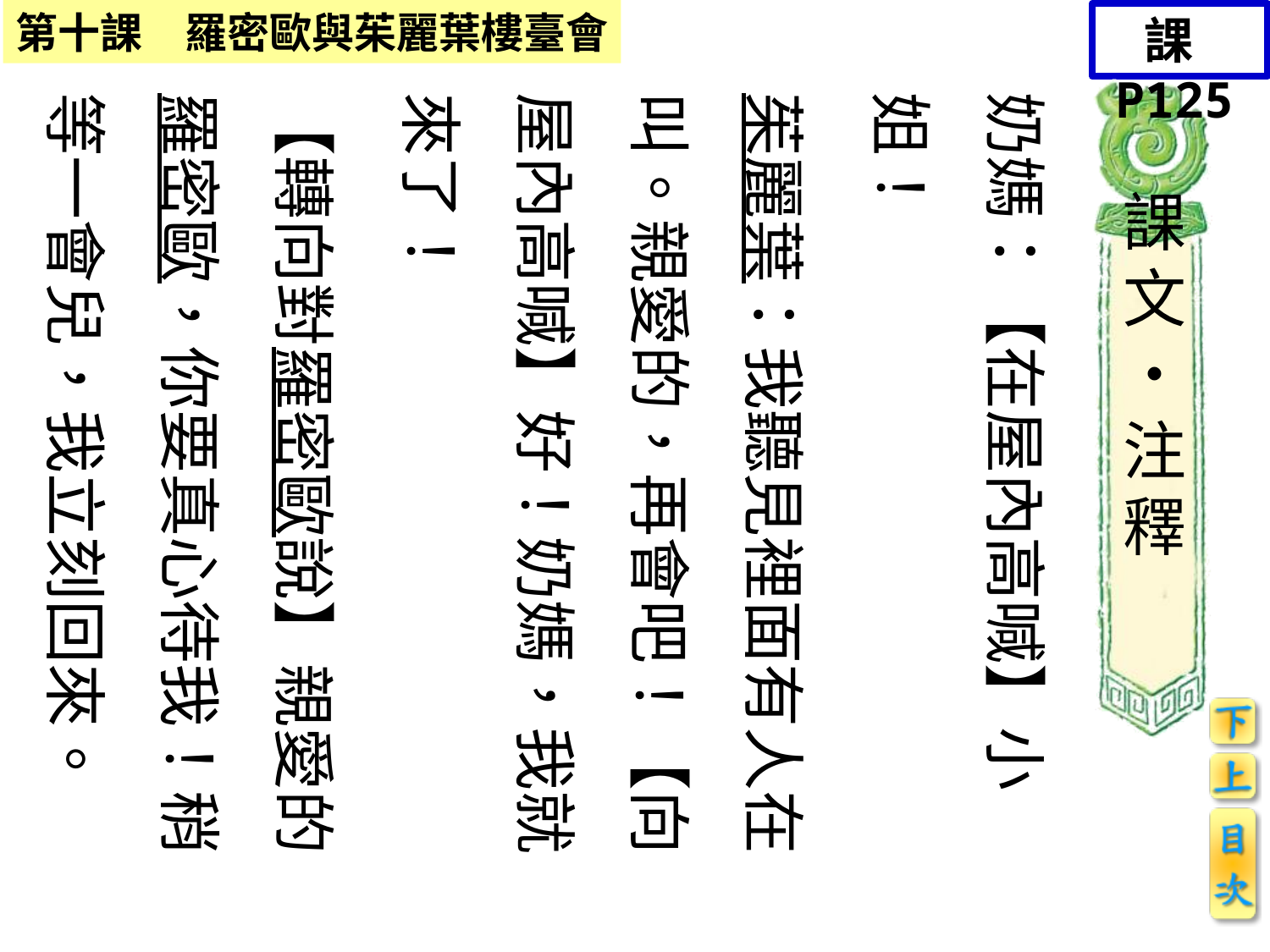

課P125
奶媽：【在屋內高喊】小姐！
茱麗葉：我聽見裡面有人在叫。親愛的，再會吧！【向屋內高喊】好！奶媽，我就來了！
【轉向對羅密歐說】親愛的羅密歐，你要真心待我！稍等一會兒，我立刻回來。
課文‧注釋